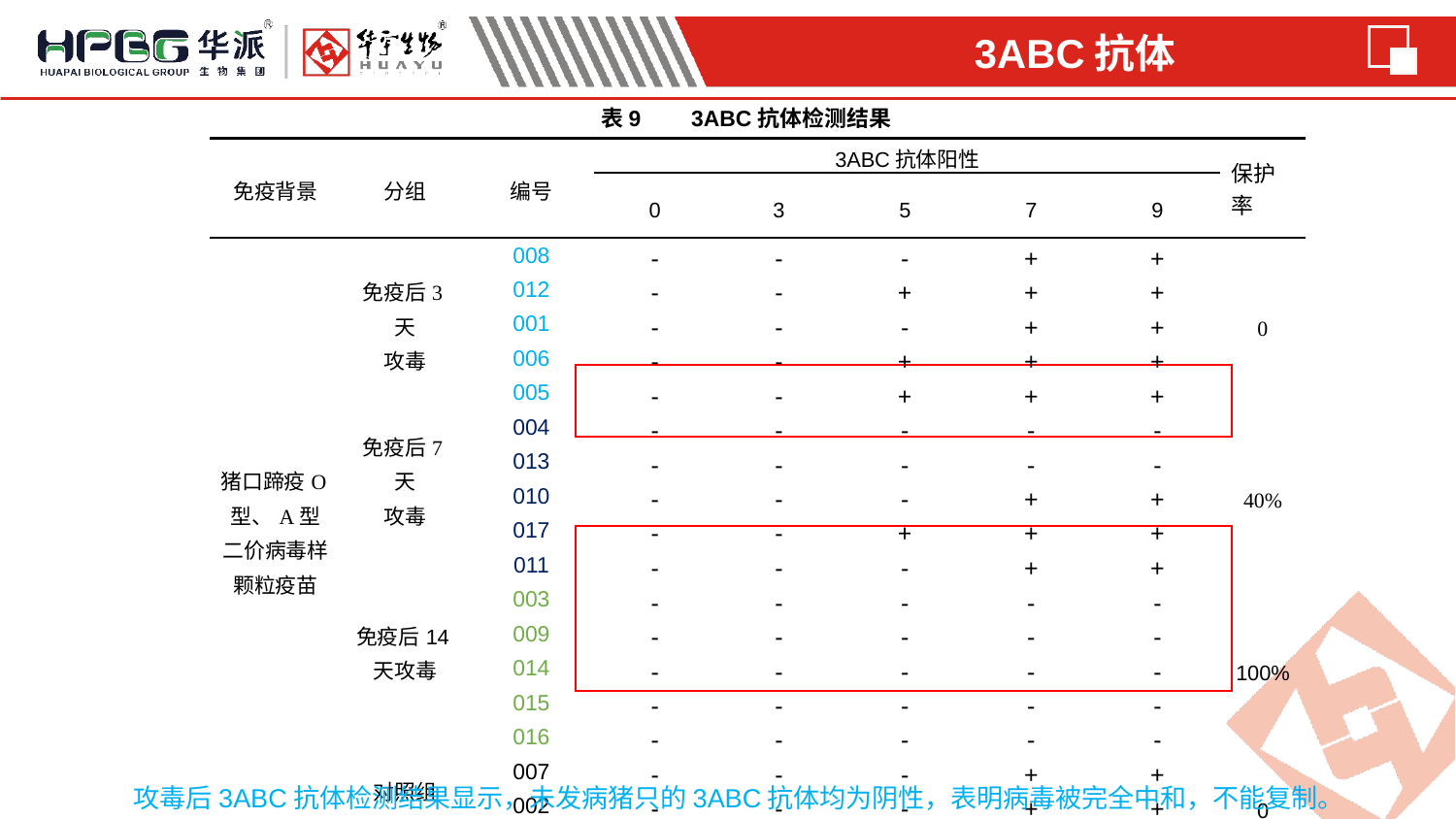

3ABC抗体
        表9        3ABC抗体检测结果
| 免疫背景 | 分组 | 编号 | 3ABC抗体阳性 |  |  |  |  | 保护率 |
| --- | --- | --- | --- | --- | --- | --- | --- | --- |
|  |  |  | 0 | 3 | 5 | 7 | 9 |  |
| 猪口蹄疫O型、A型二价病毒样颗粒疫苗 | 免疫后3天 攻毒 | 008 | - | - | - | + | + | 0 |
|  |  | 012 | - | - | + | + | + |  |
|  |  | 001 | - | - | - | + | + |  |
|  |  | 006 | - | - | + | + | + |  |
|  |  | 005 | - | - | + | + | + |  |
|  | 免疫后7天 攻毒 | 004 | - | - | - | - | - | 40% |
|  |  | 013 | - | - | - | - | - |  |
|  |  | 010 | - | - | - | + | + |  |
|  |  | 017 | - | - | + | + | + |  |
|  |  | 011 | - | - | - | + | + |  |
|  | 免疫后14天攻毒 | 003 | - | - | - | - | - |  |
|  |  | 009 | - | - | - | - | - |  |
|  |  | 014 | - | - | - | - | - | 100% |
|  |  | 015 | - | - | - | - | - |  |
|  |  | 016 | - | - | - | - | - |  |
|  | 对照组 | 007 | - | - | - | + | + |  |
|  |  | 002 | - | - | - | + | + | 0 |

攻毒后3ABC抗体检测结果显示，未发病猪只的3ABC抗体均为阴性，表明病毒被完全中和，不能复制。